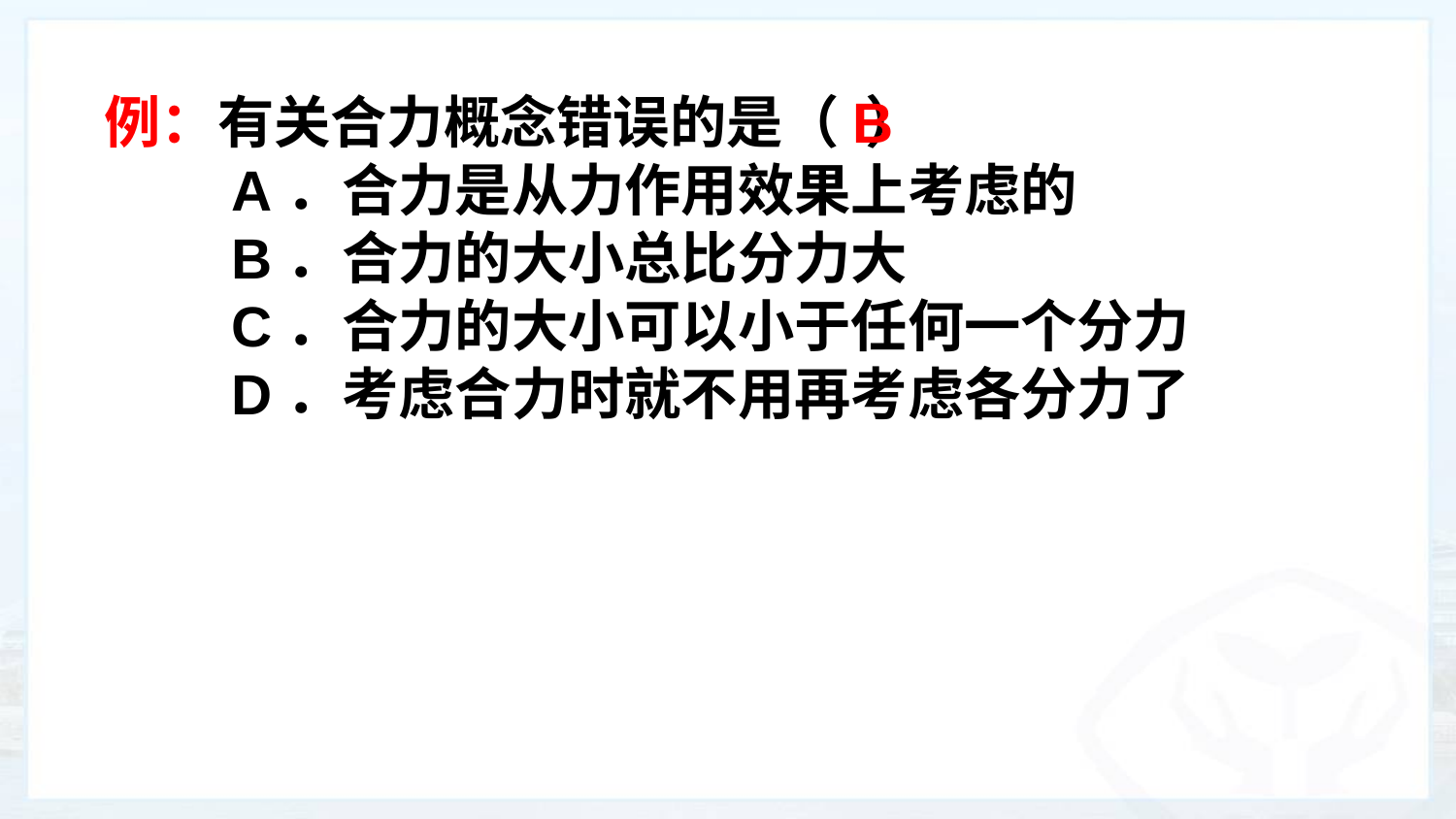

例：有关合力概念错误的是（  ）
　　A．合力是从力作用效果上考虑的
　　B．合力的大小总比分力大
　　C．合力的大小可以小于任何一个分力
　　D．考虑合力时就不用再考虑各分力了

B